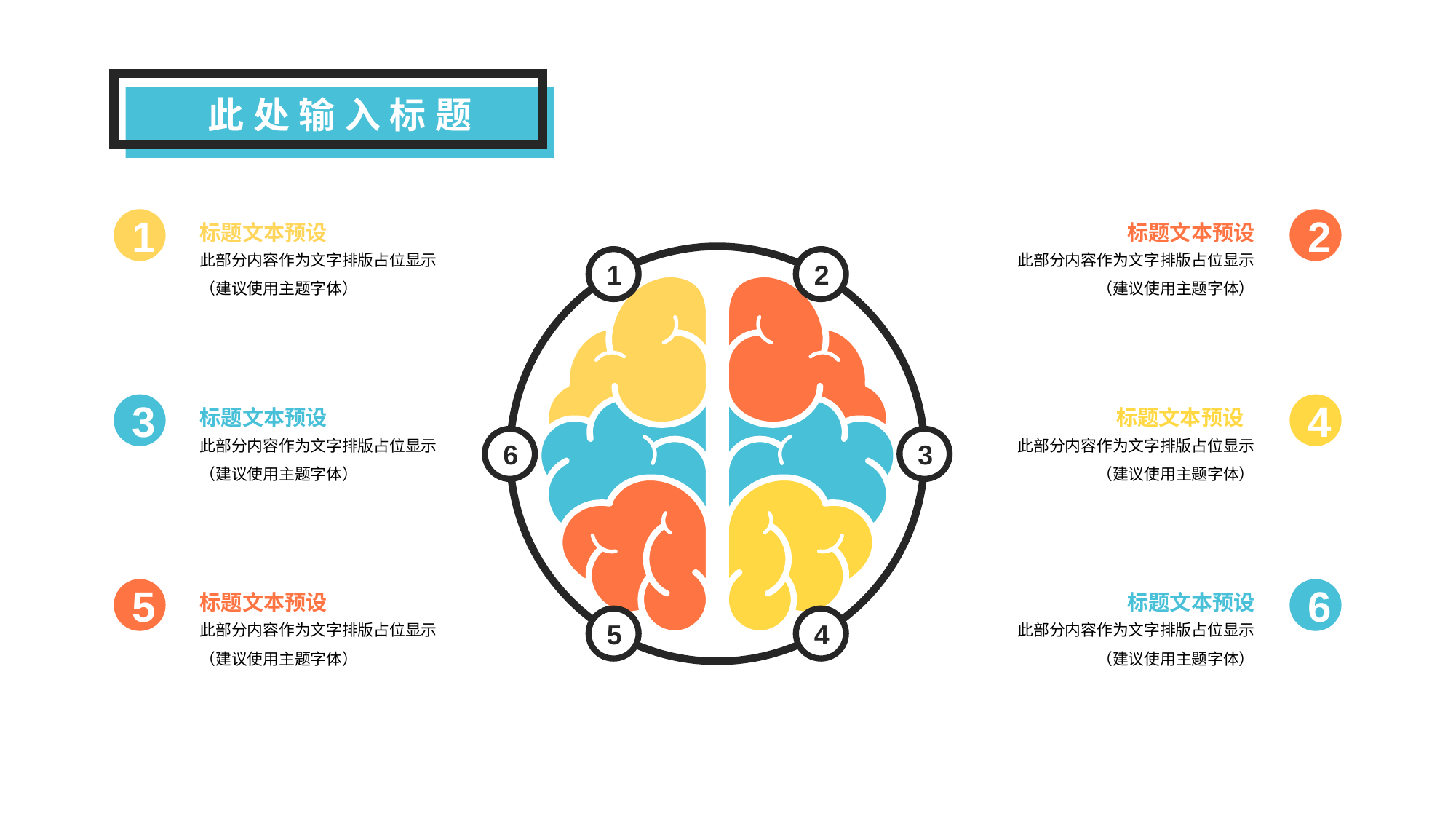

此处输入标题
1
标题文本预设
此部分内容作为文字排版占位显示
（建议使用主题字体）
3
标题文本预设
此部分内容作为文字排版占位显示
（建议使用主题字体）
5
标题文本预设
此部分内容作为文字排版占位显示
（建议使用主题字体）
2
标题文本预设
此部分内容作为文字排版占位显示
（建议使用主题字体）
4
标题文本预设
此部分内容作为文字排版占位显示
（建议使用主题字体）
6
标题文本预设
此部分内容作为文字排版占位显示
（建议使用主题字体）

1
2
6
3
4
5